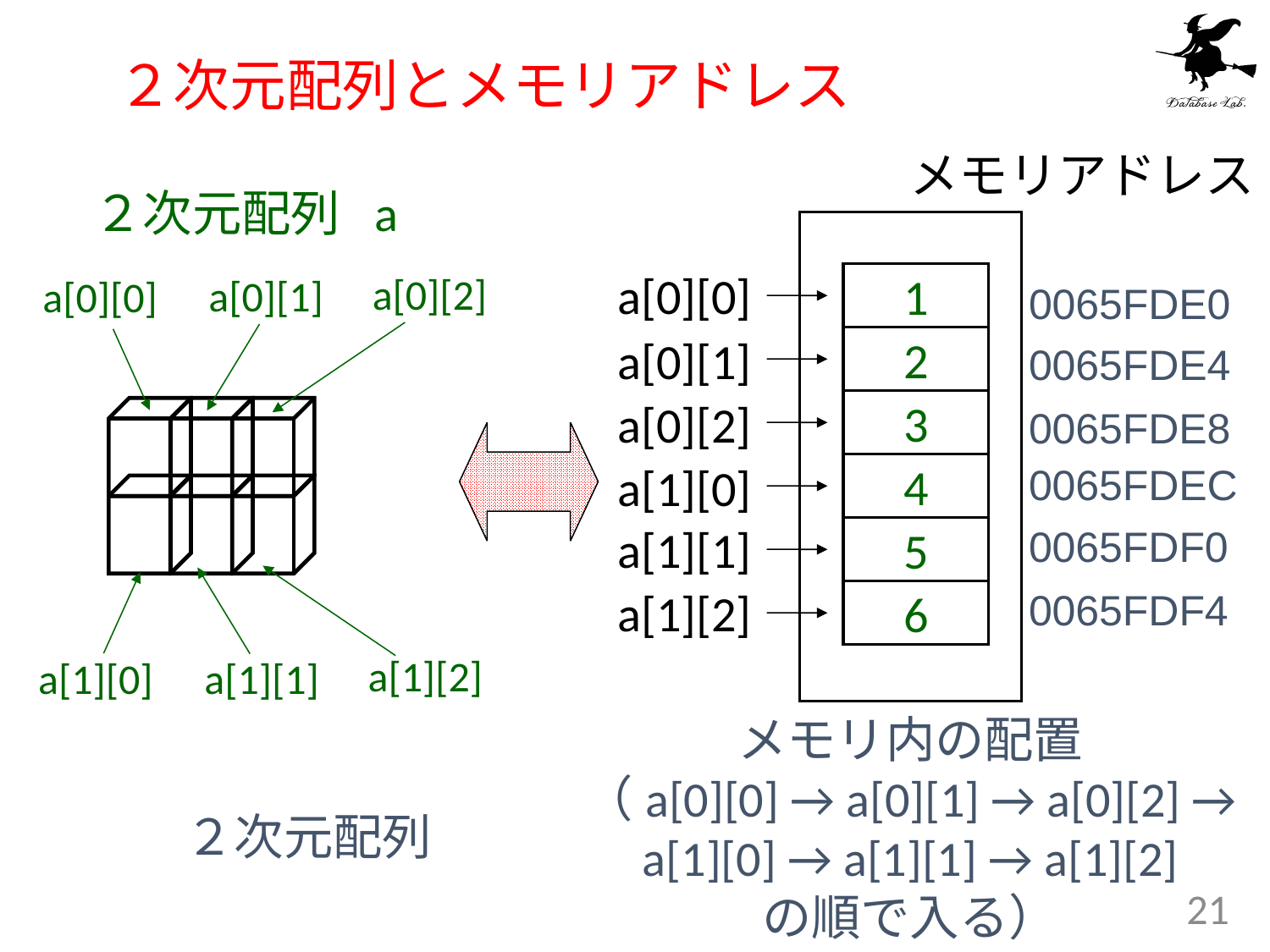

# ２次元配列とメモリアドレス
メモリアドレス
２次元配列  a

a[0][0]
a[0][2]
a[0][1]
1
2
3
4
5
6
a[0][0]
0065FDE0

a[0][1]

0065FDE4
a[0][2]
0065FDE8

a[1][0]
0065FDEC

a[1][1]
0065FDF0

a[1][2]
0065FDF4
a[1][2]
a[1][1]
a[1][0]
メモリ内の配置
（a[0][0] → a[0][1] → a[0][2] →
a[1][0] → a[1][1] → a[1][2]
の順で入る）
２次元配列
21